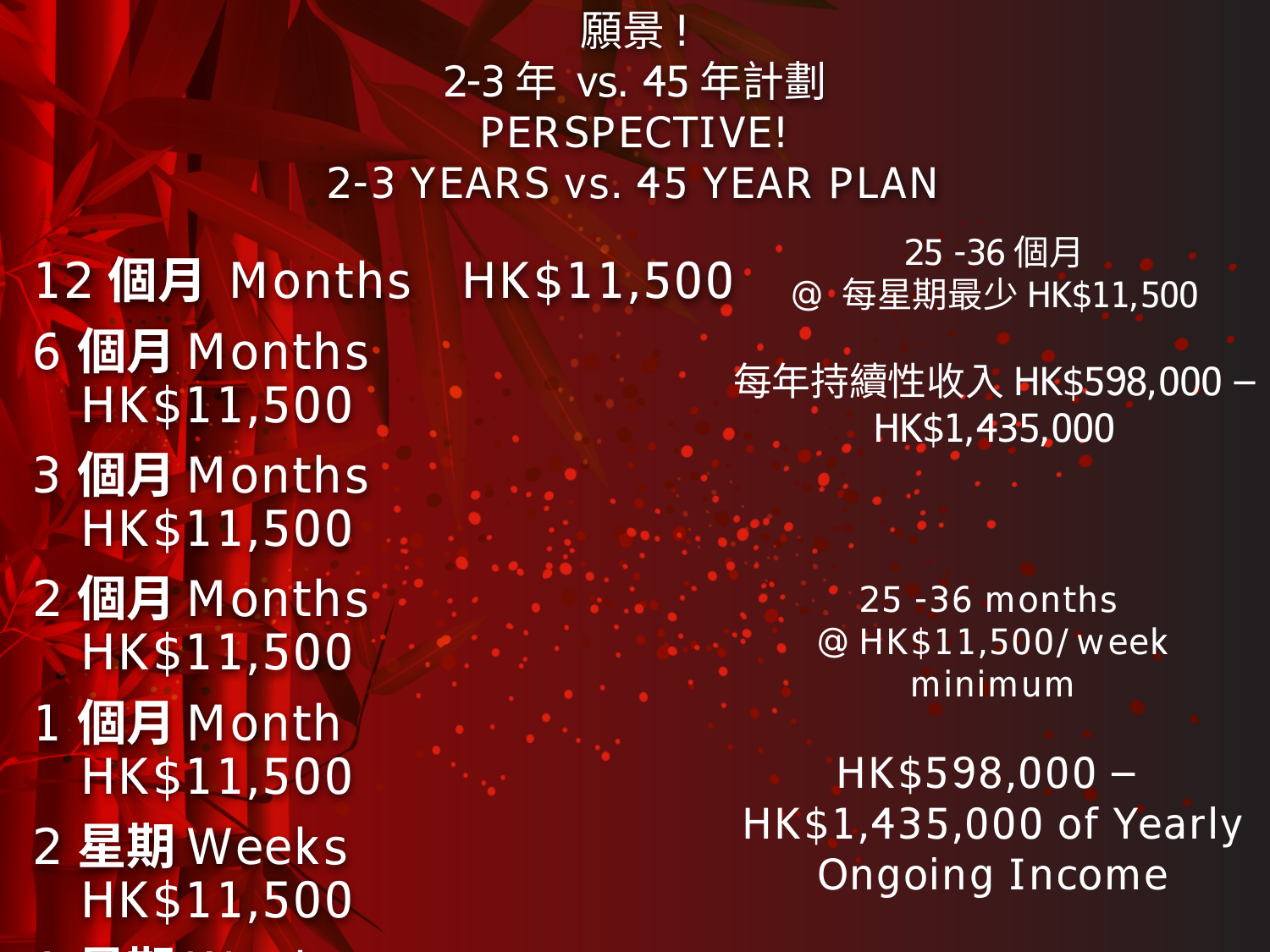

# 願景! 2-3年 vs. 45年計劃 PERSPECTIVE! 2-3 YEARS vs. 45 YEAR PLAN
25 -36個月
@ 每星期最少HK$11,500

每年持續性收入HK$598,000 – HK$1,435,000

25 -36 months
@ HK$11,500/week minimum

HK$598,000 –
HK$1,435,000 of Yearly Ongoing Income

12個月 Months	HK$11,500
6個月Months		HK$11,500
3個月Months		HK$11,500
2個月Months		HK$11,500
1個月Month		HK$11,500
2星期Weeks		HK$11,500
1星期Weeks		HK$11,500

24個月 Months = HK$80,500